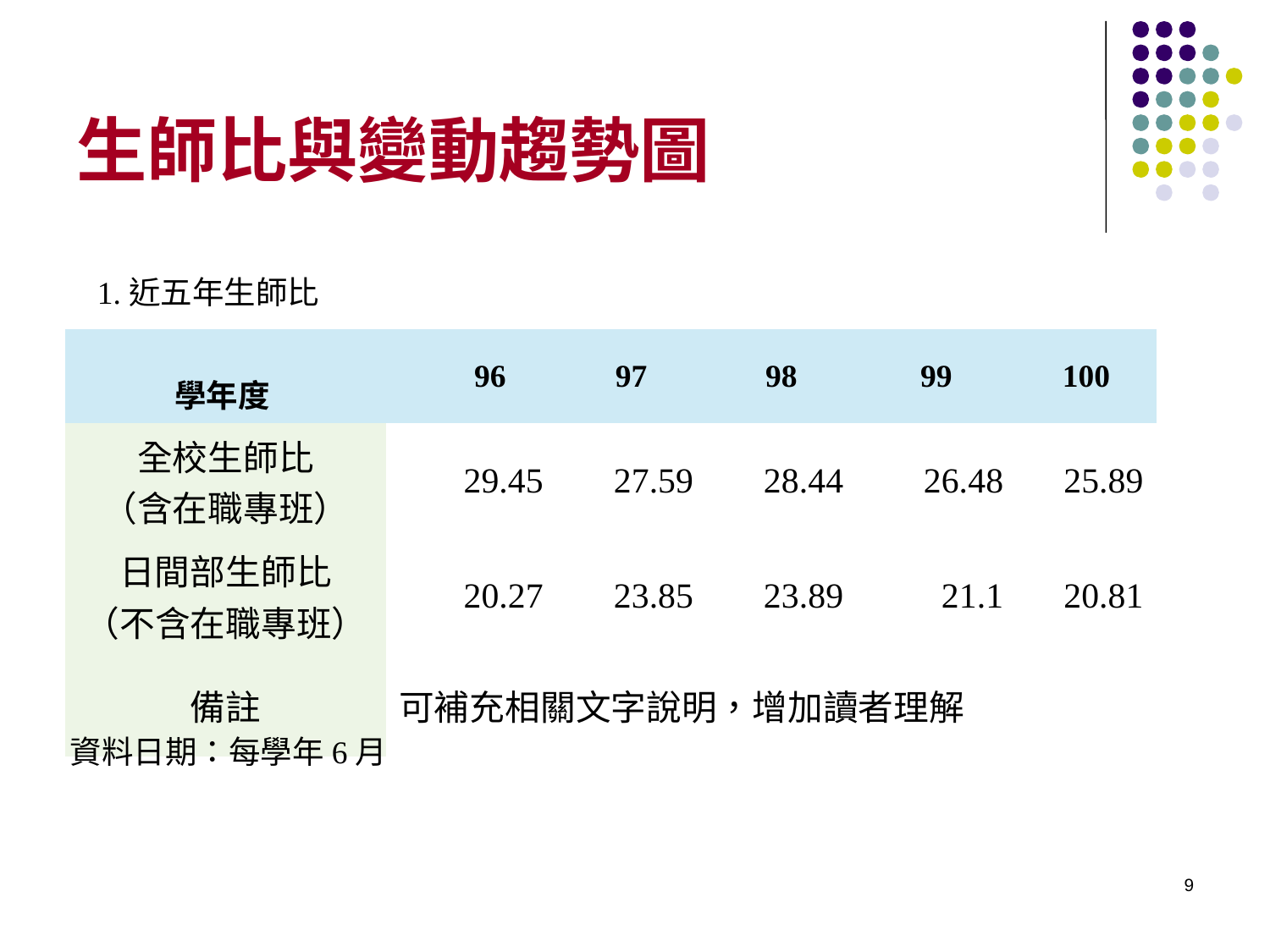

# 生師比與變動趨勢圖
1.近五年生師比
| 學年度 |  | 96 | 97 | 98 | 99 | 100 |
| --- | --- | --- | --- | --- | --- | --- |
| 全校生師比 （含在職專班） |  | 29.45 | 27.59 | 28.44 | 26.48 | 25.89 |
| 日間部生師比 （不含在職專班） |  | 20.27 | 23.85 | 23.89 | 21.1 | 20.81 |
| 備註 | 可補充相關文字說明，增加讀者理解 |  |  |  |  |  |
資料日期：每學年6月
9